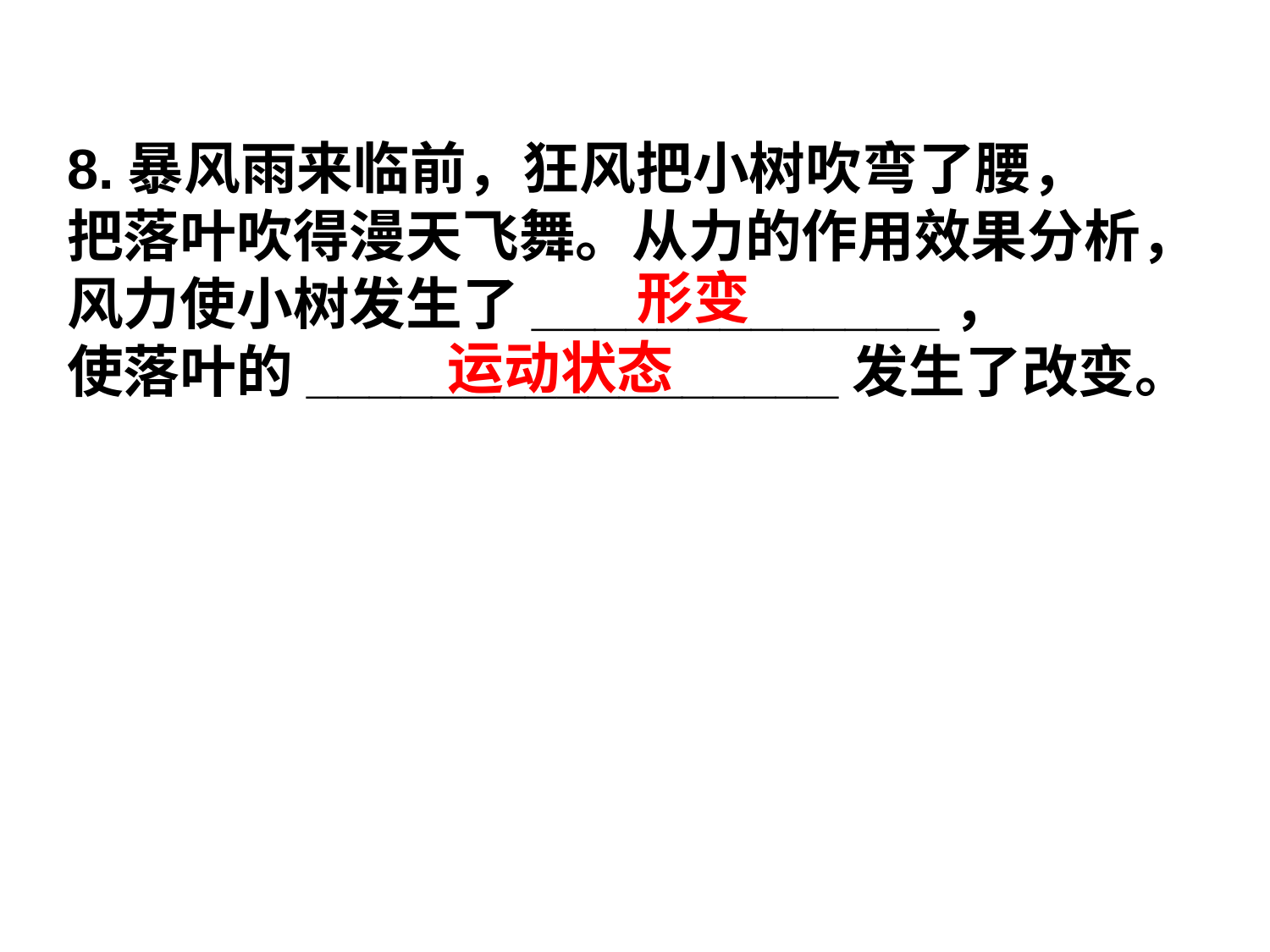

8.暴风雨来临前，狂风把小树吹弯了腰，
把落叶吹得漫天飞舞。从力的作用效果分析，
风力使小树发生了_____________，
使落叶的_________________发生了改变。
形变
运动状态